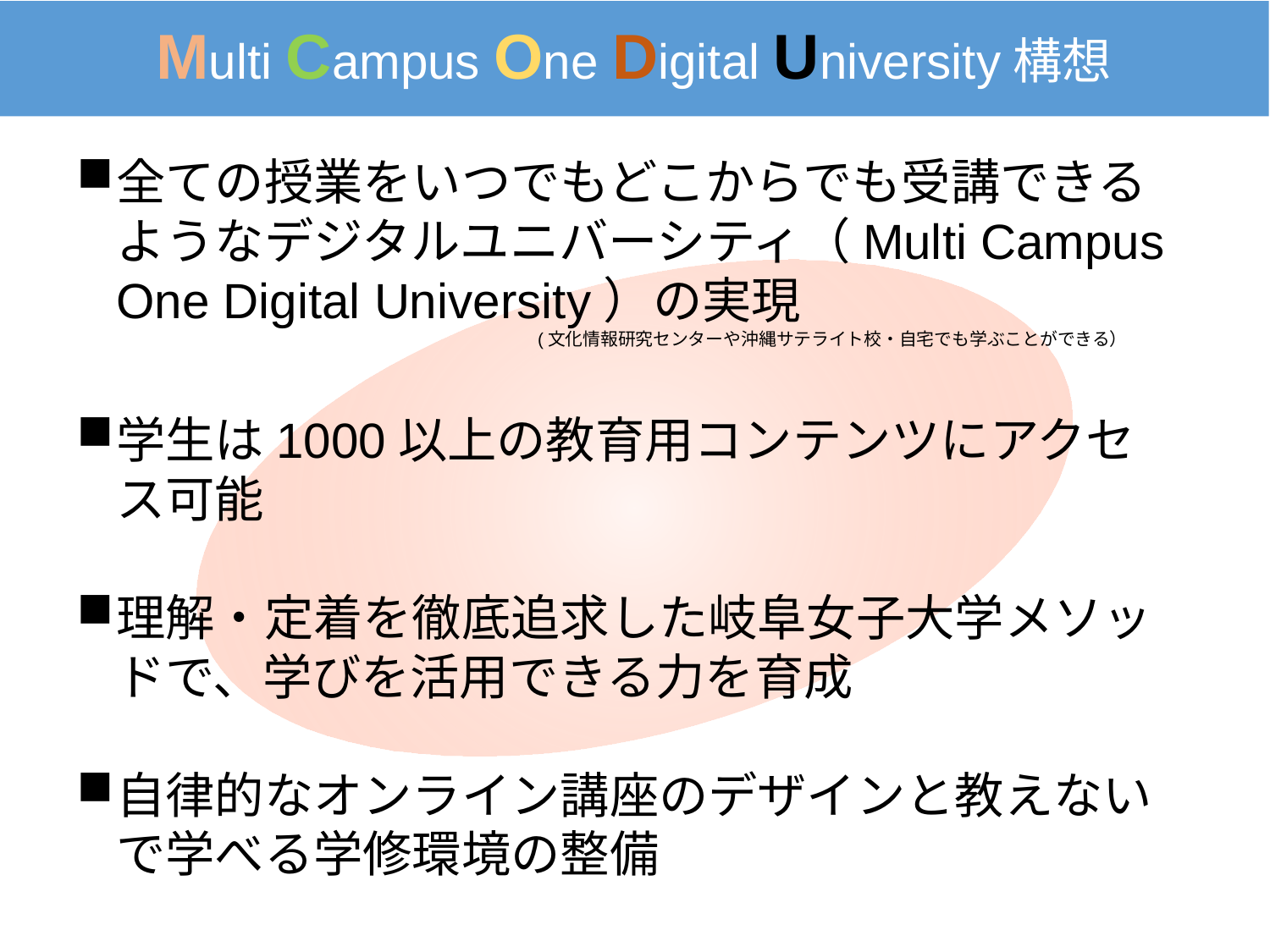

Multi Campus One Digital University構想
全ての授業をいつでもどこからでも受講できるようなデジタルユニバーシティ（Multi Campus One Digital University）の実現
　　　　　　　　　　　　　　　　　　　　　　　　　　(文化情報研究センターや沖縄サテライト校・自宅でも学ぶことができる）

学生は1000以上の教育用コンテンツにアクセス可能

理解・定着を徹底追求した岐阜女子大学メソッドで、学びを活用できる力を育成

自律的なオンライン講座のデザインと教えないで学べる学修環境の整備